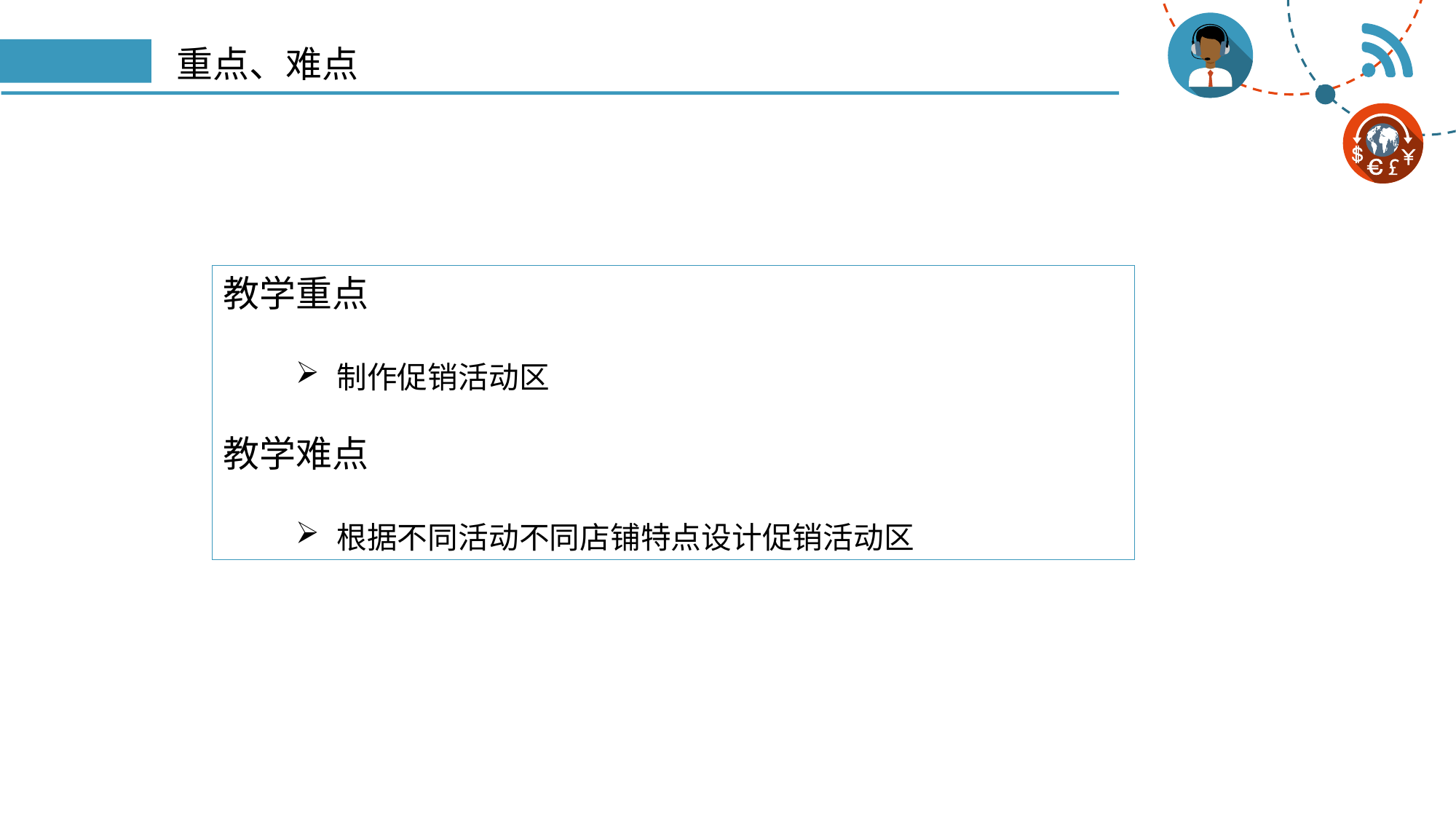

# 重点、难点
教学重点

制作促销活动区

教学难点

根据不同活动不同店铺特点设计促销活动区